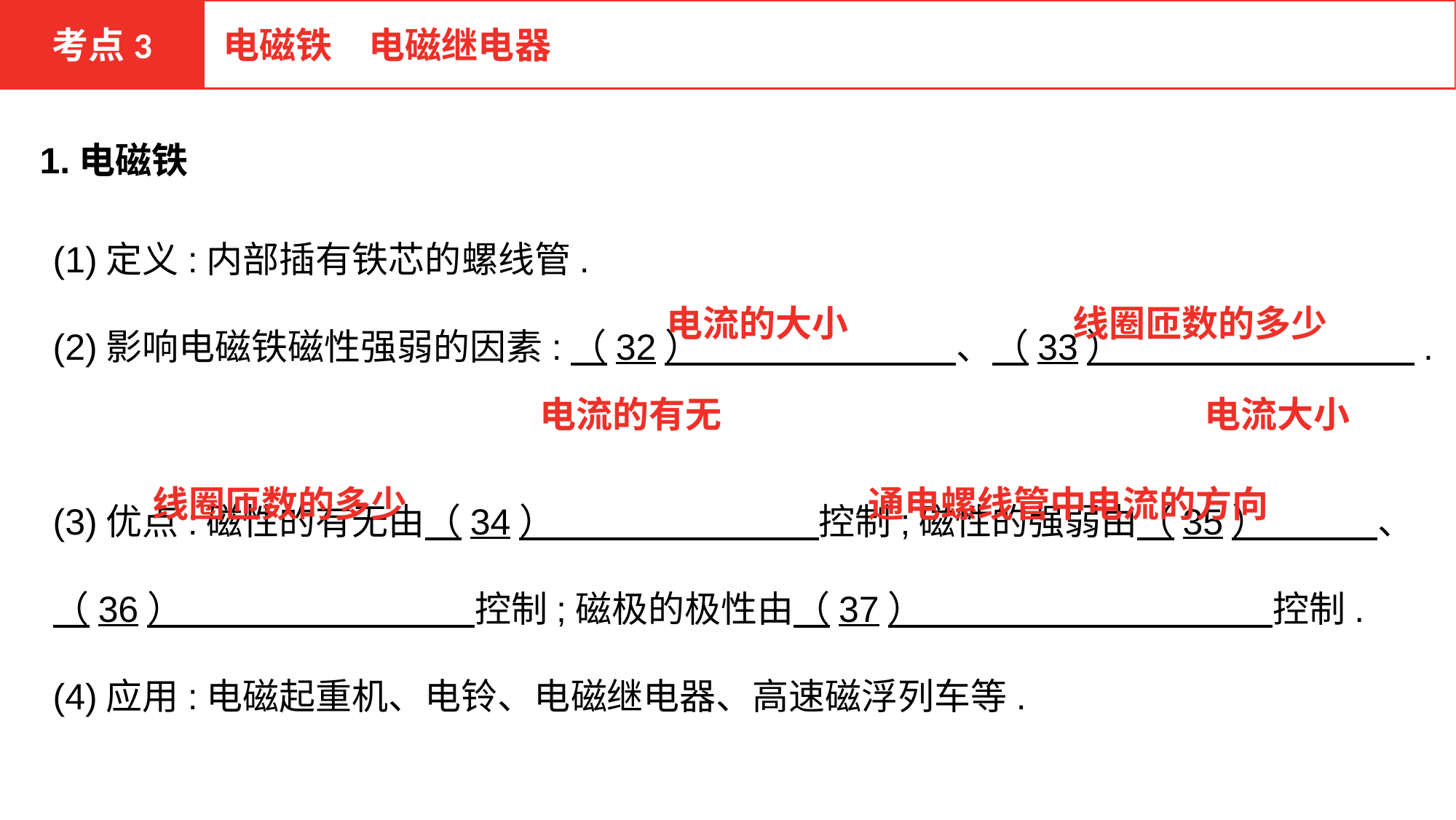

考点3
电磁铁　电磁继电器
1.电磁铁
(1)定义:内部插有铁芯的螺线管.
(2)影响电磁铁磁性强弱的因素:（32）　　　　　　　、（33）　　　　　　　　.
(3)优点:磁性的有无由（34） 　　　　　　　控制;磁性的强弱由（35）　　　、（36）　　　　　　　　控制;磁极的极性由（37）       　　　　　　　　控制.
(4)应用:电磁起重机、电铃、电磁继电器、高速磁浮列车等.
电流的大小
线圈匝数的多少
电流的有无
电流大小
线圈匝数的多少
通电螺线管中电流的方向